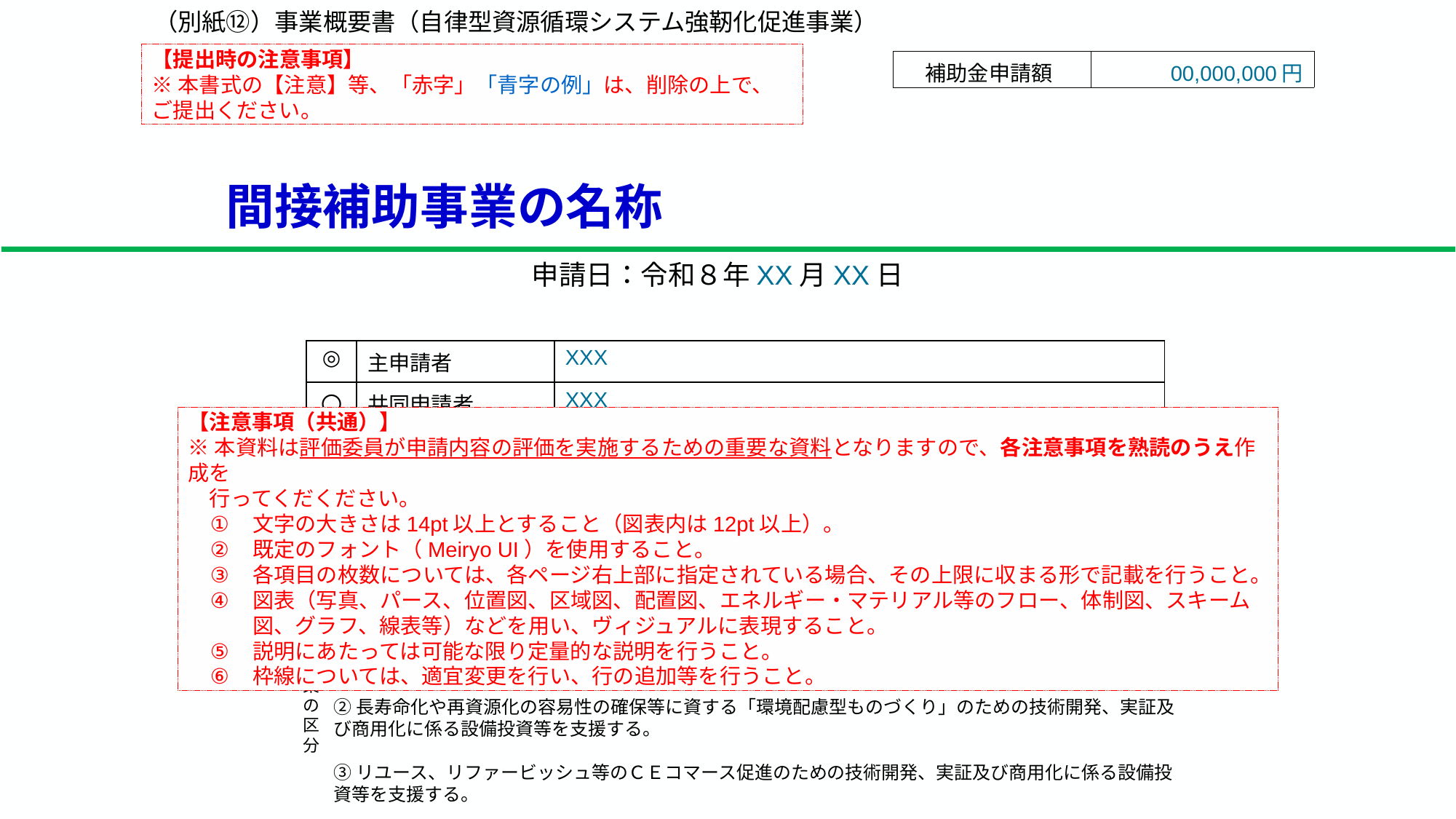

（別紙⑫）事業概要書（自律型資源循環システム強靭化促進事業）
【提出時の注意事項】
※本書式の【注意】等、「赤字」「青字の例」は、削除の上で、ご提出ください。
| 補助金申請額 | 00,000,000円 |
| --- | --- |
# 間接補助事業の名称
申請日：令和８年XX月XX日
| ◎ | 主申請者 | XXX |
| --- | --- | --- |
| 〇 | 共同申請者 | XXX |
| 〇 | 共同申請者 | XXX |
【注意事項（共通）】
※本資料は評価委員が申請内容の評価を実施するための重要な資料となりますので、各注意事項を熟読のうえ作成を
　行ってくだください。
文字の大きさは14pt以上とすること（図表内は12pt以上）。
既定のフォント（Meiryo UI）を使用すること。
各項目の枚数については、各ページ右上部に指定されている場合、その上限に収まる形で記載を行うこと。
図表（写真、パース、位置図、区域図、配置図、エネルギー・マテリアル等のフロー、体制図、スキーム図、グラフ、線表等）などを用い、ヴィジュアルに表現すること。
説明にあたっては可能な限り定量的な説明を行うこと。
枠線については、適宜変更を行い、行の追加等を行うこと。
| 事業地 | 〇〇県△△市□□町 |
| --- | --- |
| 実証テーマ （事業の区分） | ① | ② | ③ | 企業分類 |  |  |  |
| --- | --- | --- | --- | --- | --- | --- | --- |
|  |  | ✓ |  | 大企業 |  | 中小企業 | ✓ |
公募要領の別表１ 中の内容に記載の①、②、③参照してください。
①再生材等を原料として活用し、再生材利用製品を製造するための技術開発、実証及び商用化に係る設備投資等を支援する。

②長寿命化や再資源化の容易性の確保等に資する「環境配慮型ものづくり」のための技術開発、実証及び商用化に係る設備投資等を支援する。

③リユース、リファービッシュ等のＣＥコマース促進のための技術開発、実証及び商用化に係る設備投資等を支援する。
事業の区分